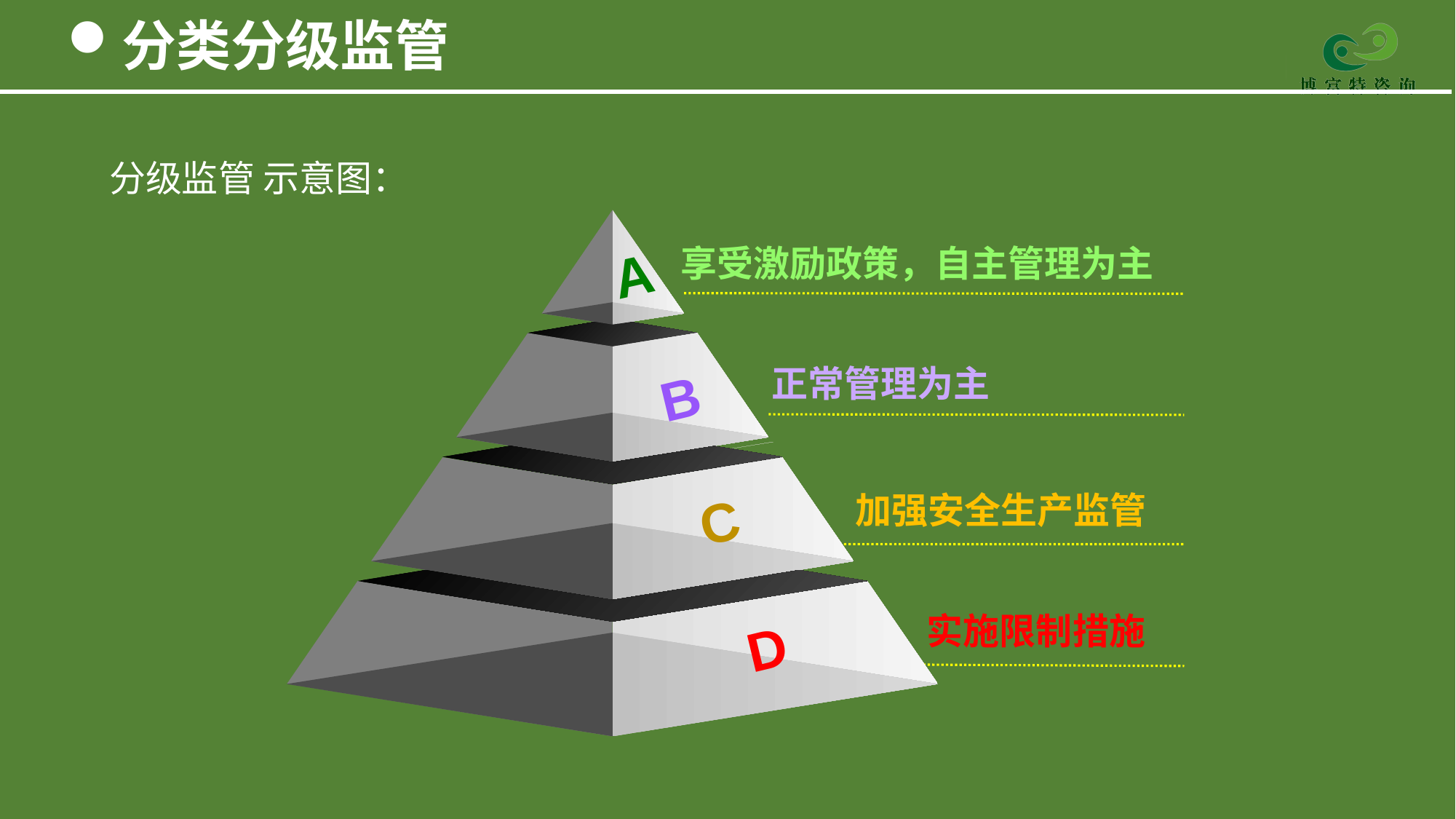

分类分级监管
分级监管 示意图：
享受激励政策，自主管理为主

A

正常管理为主

B

C

加强安全生产监管

D

实施限制措施